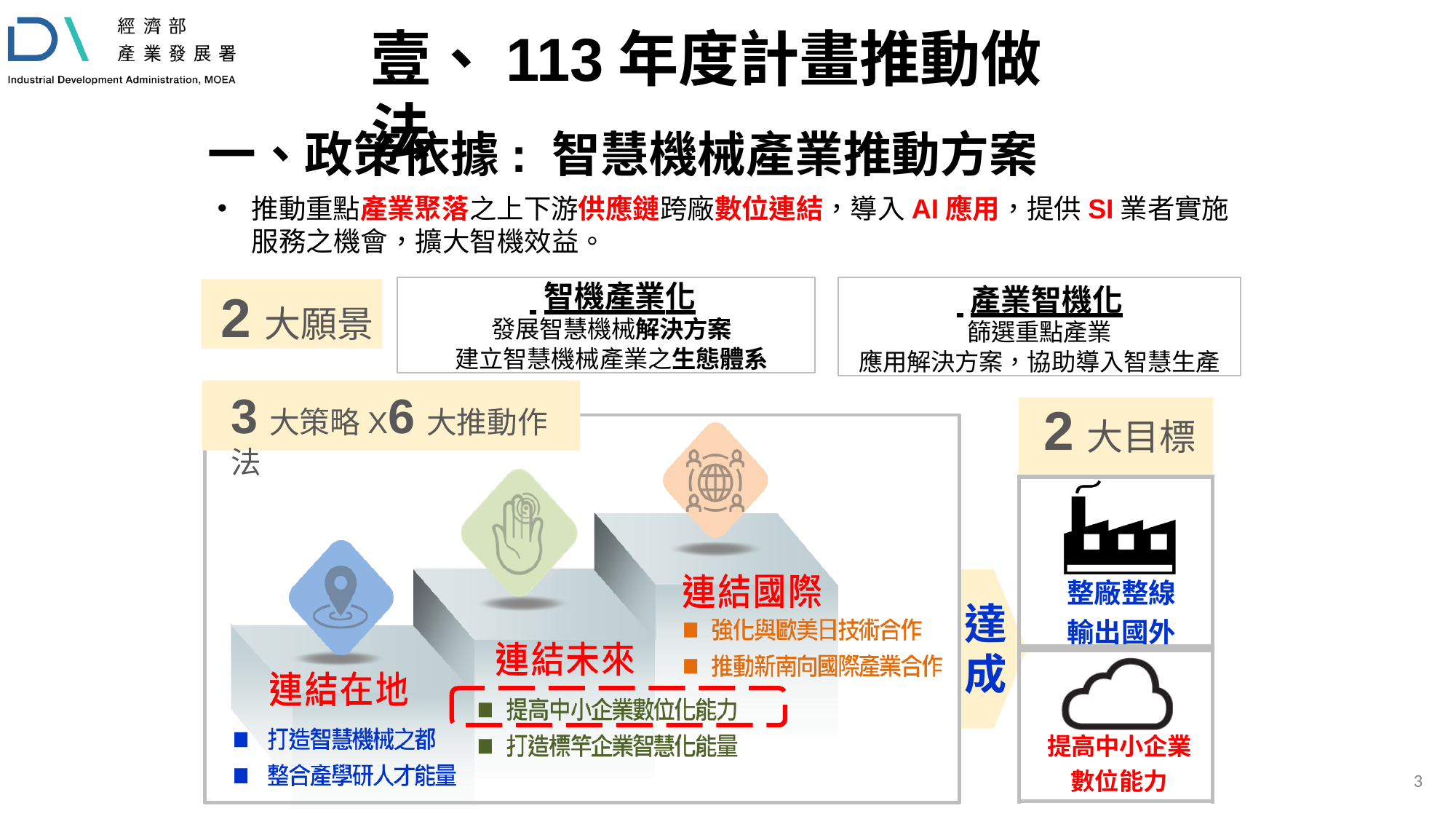

# 壹、113年度計畫推動做法
一、政策依據: 智慧機械產業推動方案
推動重點產業聚落之上下游供應鏈跨廠數位連結，導入AI應用，提供SI業者實施
服務之機會，擴大智機效益。
 智機產業化
發展智慧機械解決方案
建立智慧機械產業之生態體系
 產業智機化
篩選重點產業
應用解決方案，協助導入智慧生產
2大願景

3大策略X6大推動作法
| 2大目標 |
| --- |
| 整廠整線 輸出國外 |
| 提高中小企業 數位能力 |

達 成

3